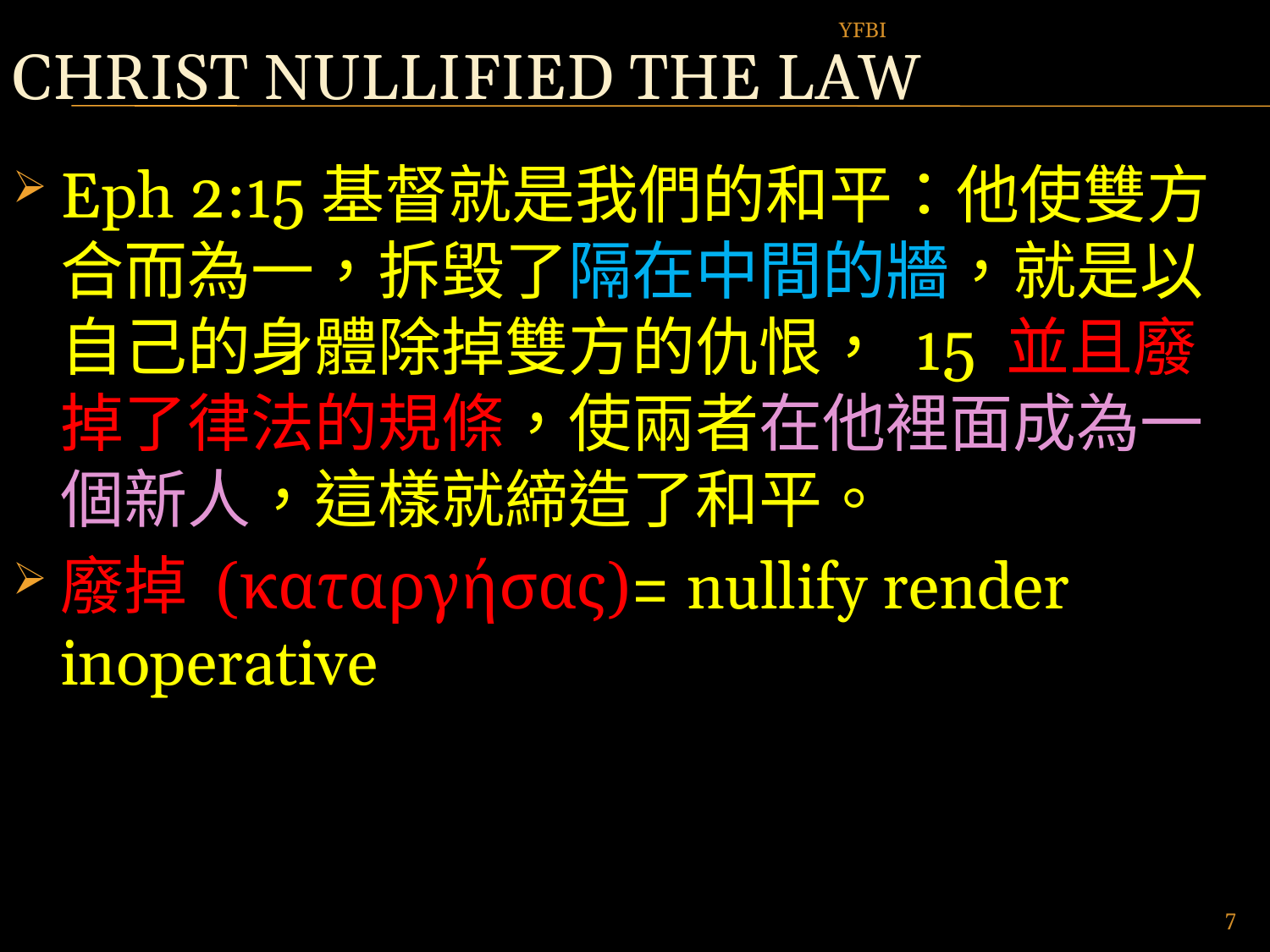

# Christ nullified the law
YFBI
Eph 2:15基督就是我們的和平：他使雙方合而為一，拆毀了隔在中間的牆，就是以自己的身體除掉雙方的仇恨， 15 並且廢掉了律法的規條，使兩者在他裡面成為一個新人，這樣就締造了和平。
廢掉 (καταργήσας)= nullify render inoperative
7